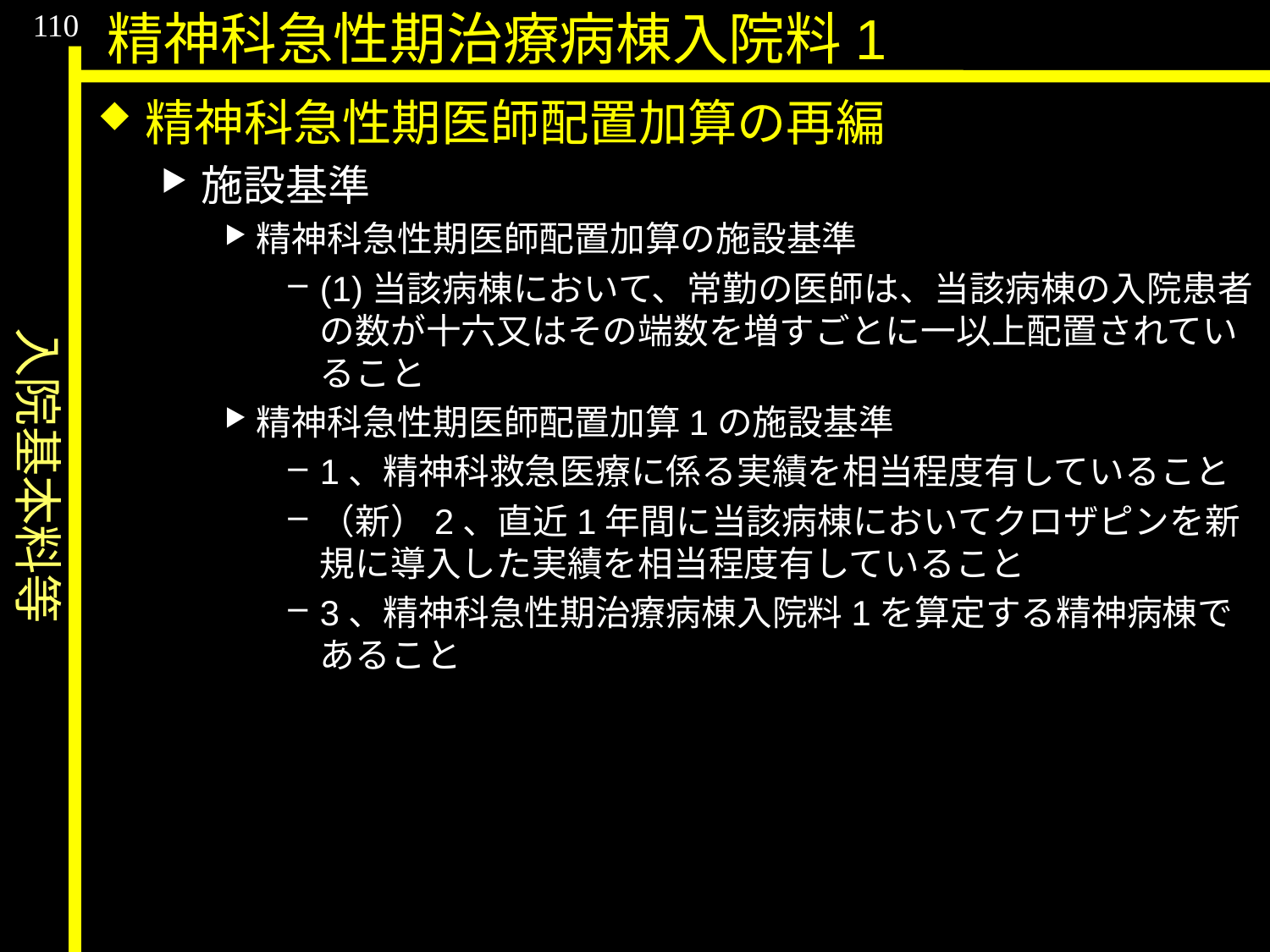

入院基本料等
110
精神科急性期治療病棟入院料1

精神科急性期医師配置加算の再編
施設基準
精神科急性期医師配置加算の施設基準
(1)当該病棟において、常勤の医師は、当該病棟の入院患者の数が十六又はその端数を増すごとに一以上配置されていること
精神科急性期医師配置加算1の施設基準
1、精神科救急医療に係る実績を相当程度有していること
（新）2、直近1年間に当該病棟においてクロザピンを新規に導入した実績を相当程度有していること
3、精神科急性期治療病棟入院料1を算定する精神病棟であること